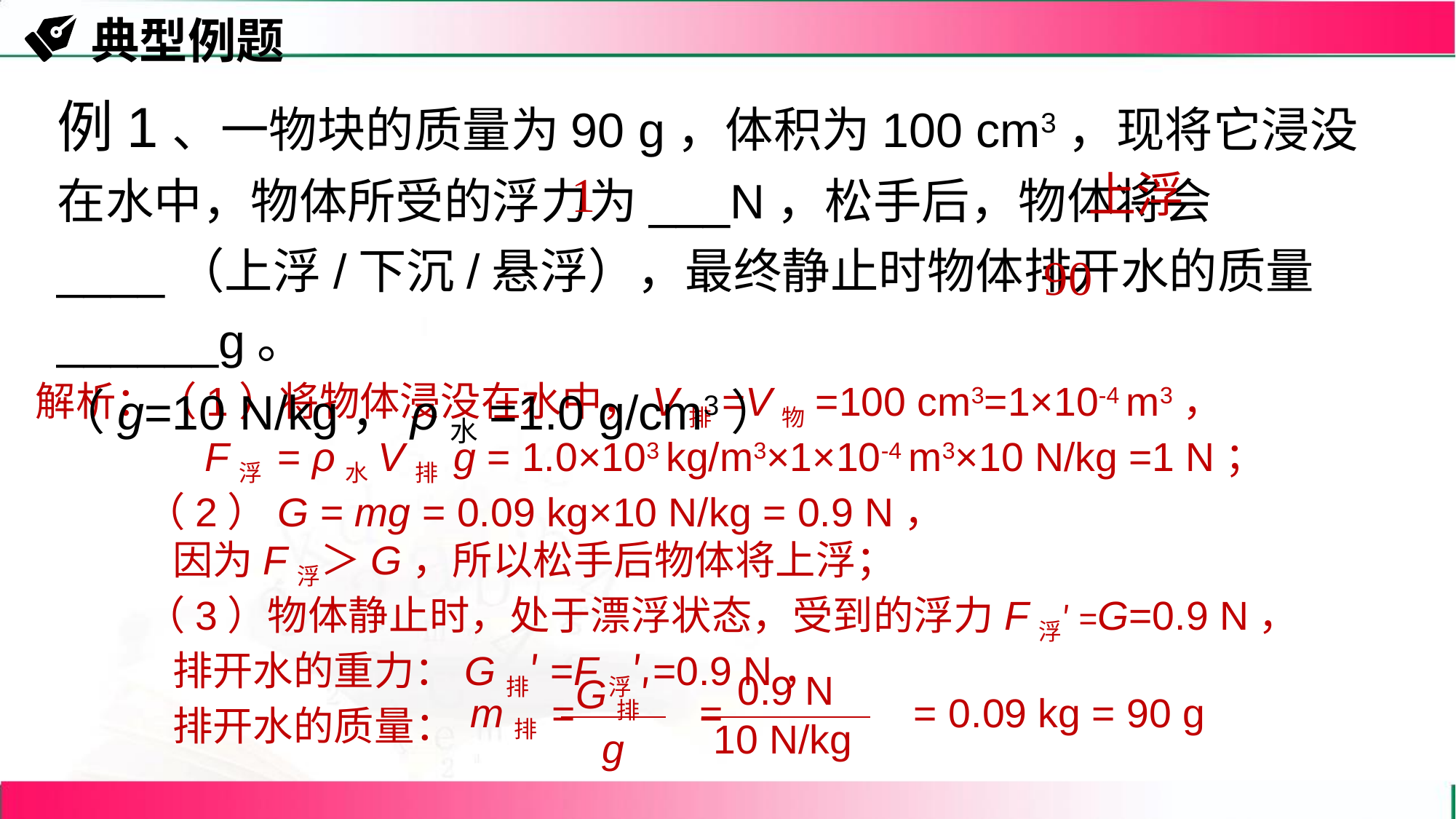

典型例题

例1、一物块的质量为90 g，体积为100 cm3，现将它浸没在水中，物体所受的浮力为___N，松手后，物体将会____（上浮/下沉/悬浮），最终静止时物体排开水的质量______g。
（g=10 N/kg，ρ水=1.0 g/cm3）
1
上浮
90
解析：（1）将物体浸没在水中，V排=V物=100 cm3=1×10-4 m3，
               F浮 = ρ水V排 g = 1.0×103 kg/m3×1×10-4 m3×10 N/kg =1 N；
           （2）G = mg = 0.09 kg×10 N/kg = 0.9 N，
              因为F浮＞G，所以松手后物体将上浮；
           （3）物体静止时，处于漂浮状态，受到的浮力F浮′=G=0.9 N，
              排开水的重力：G排′=F浮′=0.9 N，
              排开水的质量：
0.9 N
10 N/kg
G排′
g
 m排 =           =                 = 0.09 kg = 90 g